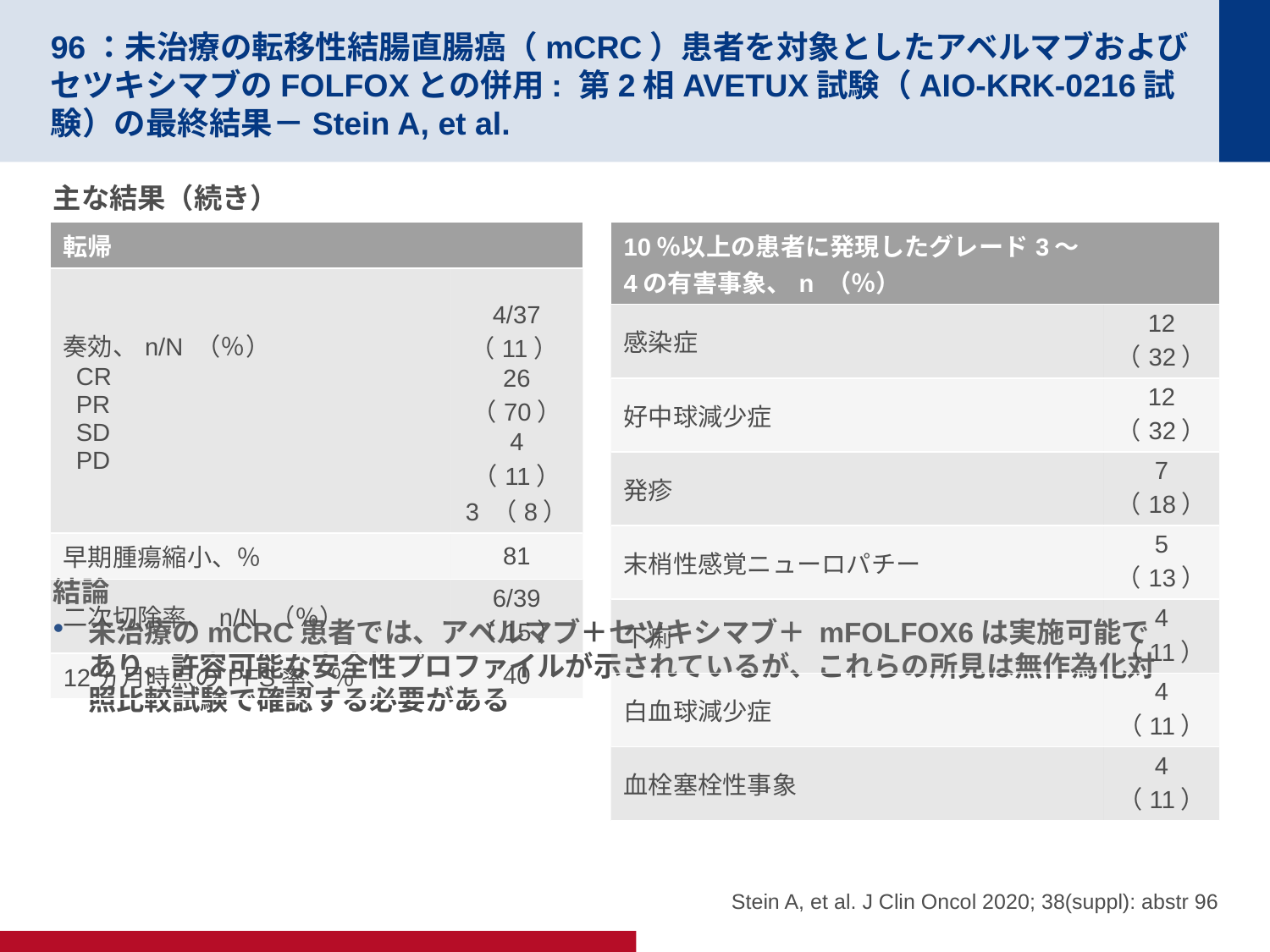

# 96：未治療の転移性結腸直腸癌（mCRC）患者を対象としたアベルマブおよびセツキシマブのFOLFOXとの併用: 第2相AVETUX試験（AIO-KRK-0216試験）の最終結果－Stein A, et al.
主な結果（続き）
結論
未治療のmCRC患者では、アベルマブ＋セツキシマブ＋ mFOLFOX6は実施可能であり、許容可能な安全性プロファイルが示されているが、これらの所見は無作為化対照比較試験で確認する必要がある
| 転帰 |  |
| --- | --- |
| 奏効、n/N （％） CR PR SD PD | 4/37 （11） 26 （70） 4 （11） 3 （8） |
| 早期腫瘍縮小、％ | 81 |
| 二次切除率、n/N （％） | 6/39 （15） |
| 12ヵ月時点のPFS率、％ | 40 |
| 10％以上の患者に発現したグレード3～4の有害事象、n （％） |  |
| --- | --- |
| 感染症 | 12 （32） |
| 好中球減少症 | 12 （32） |
| 発疹 | 7 （18） |
| 末梢性感覚ニューロパチー | 5 （13） |
| 下痢 | 4 （11） |
| 白血球減少症 | 4 （11） |
| 血栓塞栓性事象 | 4 （11） |
Stein A, et al. J Clin Oncol 2020; 38(suppl): abstr 96